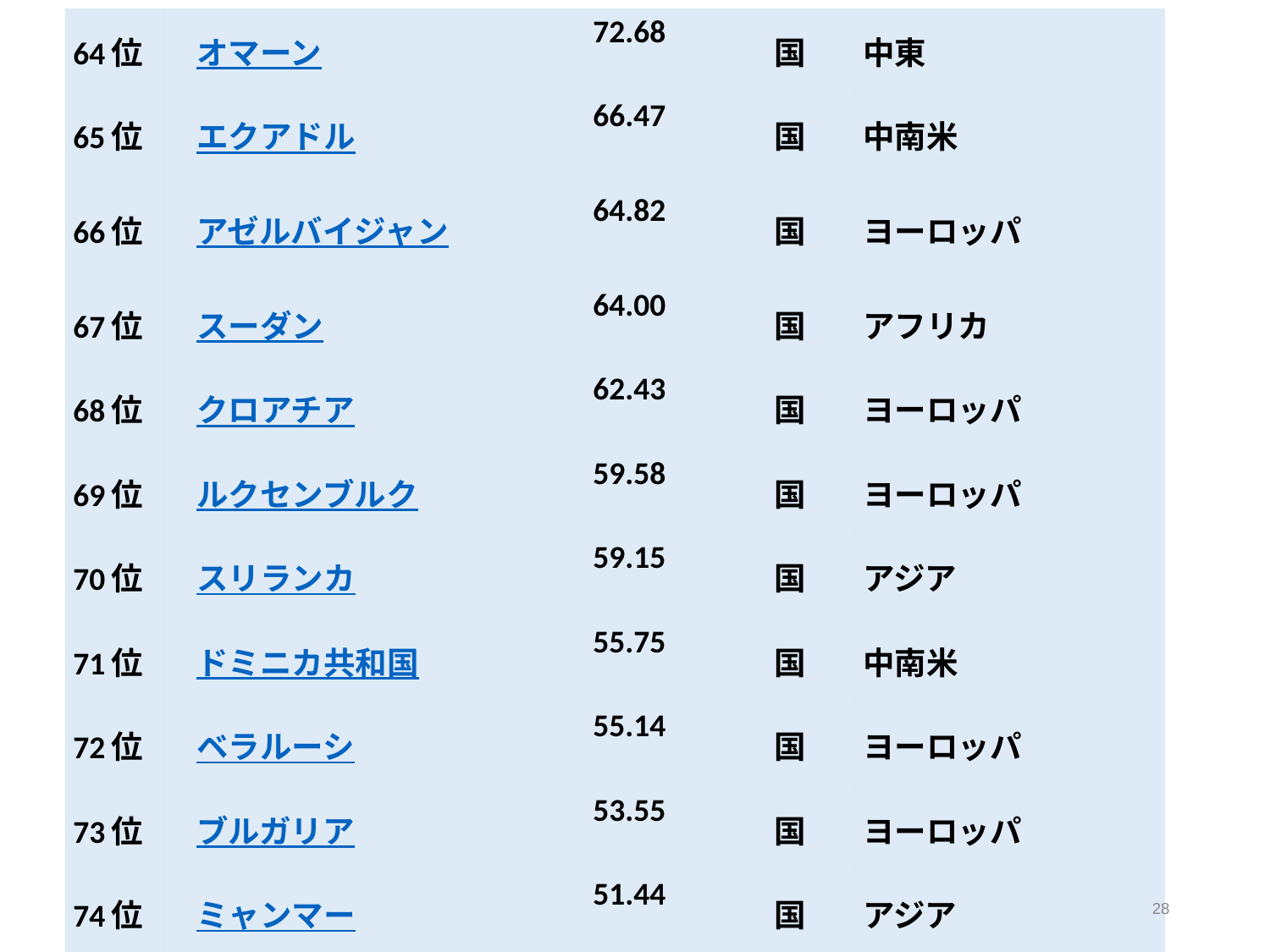

| 64位 | オマーン | 72.68 | 国 | 中東 |
| --- | --- | --- | --- | --- |
| 65位 | エクアドル | 66.47 | 国 | 中南米 |
| 66位 | アゼルバイジャン | 64.82 | 国 | ヨーロッパ |
| 67位 | スーダン | 64.00 | 国 | アフリカ |
| 68位 | クロアチア | 62.43 | 国 | ヨーロッパ |
| 69位 | ルクセンブルク | 59.58 | 国 | ヨーロッパ |
| 70位 | スリランカ | 59.15 | 国 | アジア |
| 71位 | ドミニカ共和国 | 55.75 | 国 | 中南米 |
| 72位 | ベラルーシ | 55.14 | 国 | ヨーロッパ |
| 73位 | ブルガリア | 53.55 | 国 | ヨーロッパ |
| 74位 | ミャンマー | 51.44 | 国 | アジア |
28